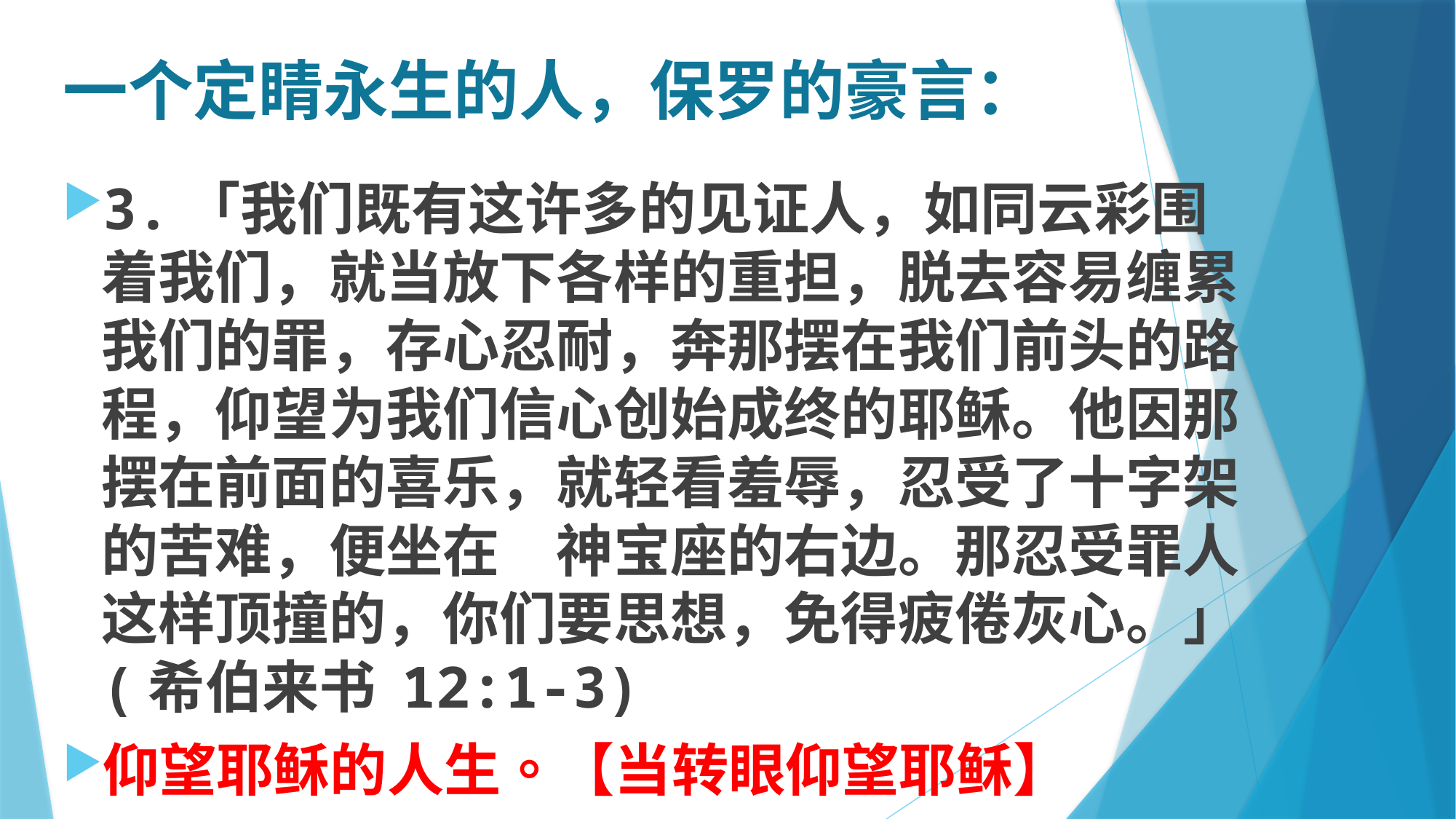

# 一个定睛永生的人，保罗的豪言：
3.「我们既有这许多的见证人，如同云彩围着我们，就当放下各样的重担，脱去容易缠累我们的罪，存心忍耐，奔那摆在我们前头的路程，仰望为我们信心创始成终的耶稣。他因那摆在前面的喜乐，就轻看羞辱，忍受了十字架的苦难，便坐在　神宝座的右边。那忍受罪人这样顶撞的，你们要思想，免得疲倦灰心。」(希伯来书 12:1-3)
仰望耶稣的人生。【当转眼仰望耶稣】